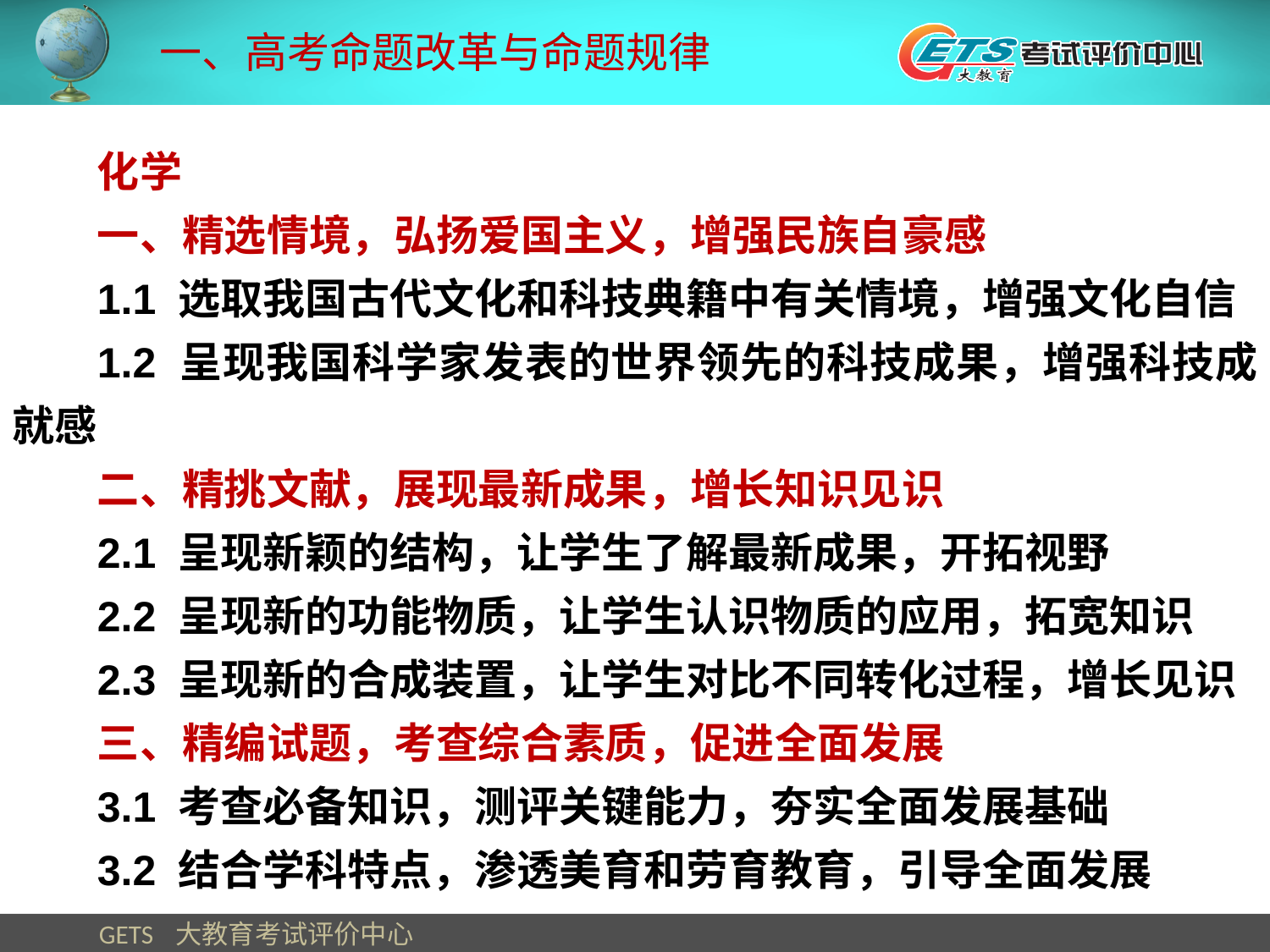

一、高考命题改革与命题规律
化学
一、精选情境，弘扬爱国主义，增强民族自豪感
1.1 选取我国古代文化和科技典籍中有关情境，增强文化自信
1.2 呈现我国科学家发表的世界领先的科技成果，增强科技成就感
二、精挑文献，展现最新成果，增长知识见识
2.1 呈现新颖的结构，让学生了解最新成果，开拓视野
2.2 呈现新的功能物质，让学生认识物质的应用，拓宽知识
2.3 呈现新的合成装置，让学生对比不同转化过程，增长见识
三、精编试题，考查综合素质，促进全面发展
3.1 考查必备知识，测评关键能力，夯实全面发展基础
3.2 结合学科特点，渗透美育和劳育教育，引导全面发展